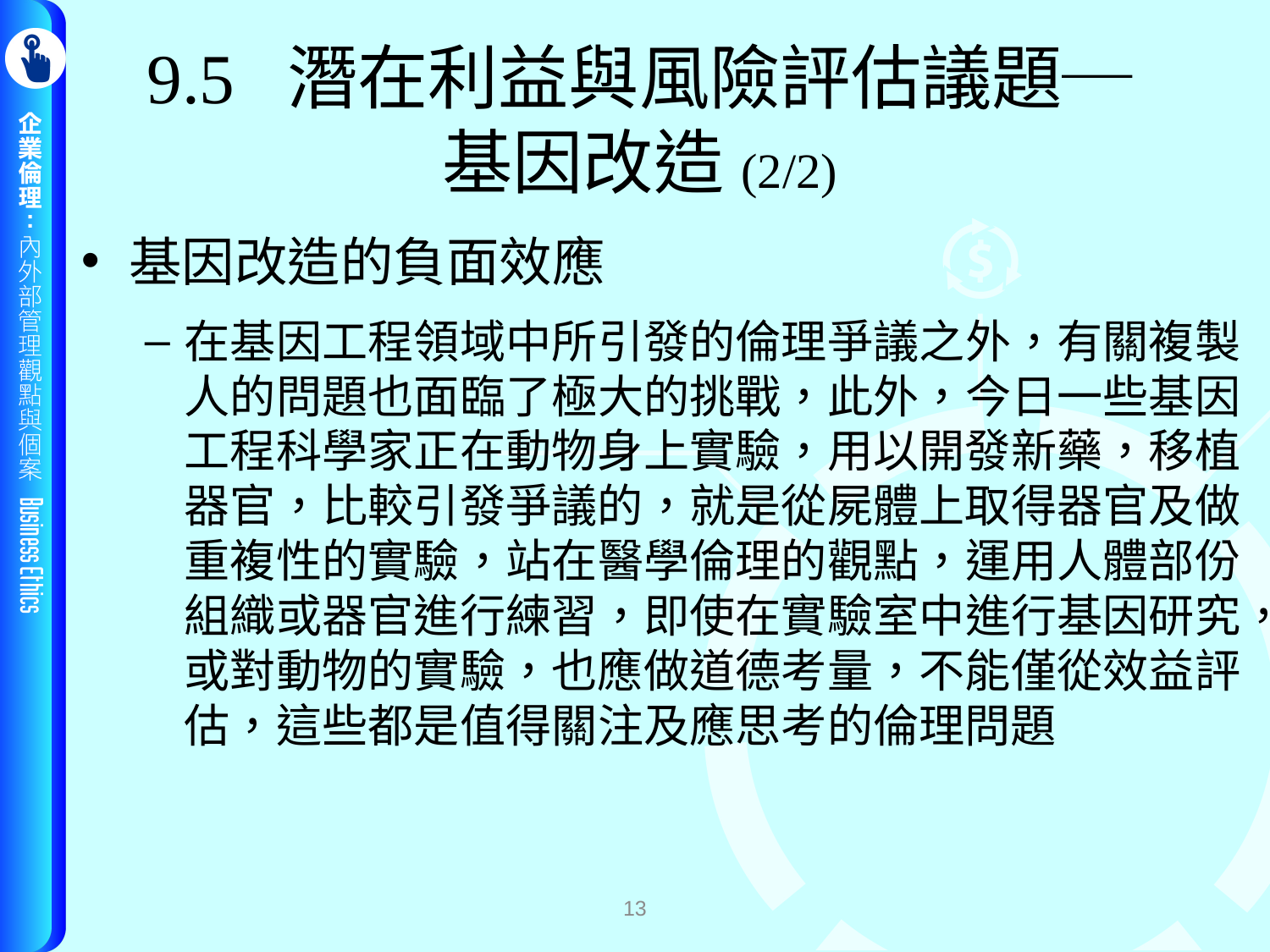

# 9.5  潛在利益與風險評估議題─ 基因改造(2/2)
基因改造的負面效應
在基因工程領域中所引發的倫理爭議之外，有關複製人的問題也面臨了極大的挑戰，此外，今日一些基因工程科學家正在動物身上實驗，用以開發新藥，移植器官，比較引發爭議的，就是從屍體上取得器官及做重複性的實驗，站在醫學倫理的觀點，運用人體部份組織或器官進行練習，即使在實驗室中進行基因研究，或對動物的實驗，也應做道德考量，不能僅從效益評估，這些都是值得關注及應思考的倫理問題
13